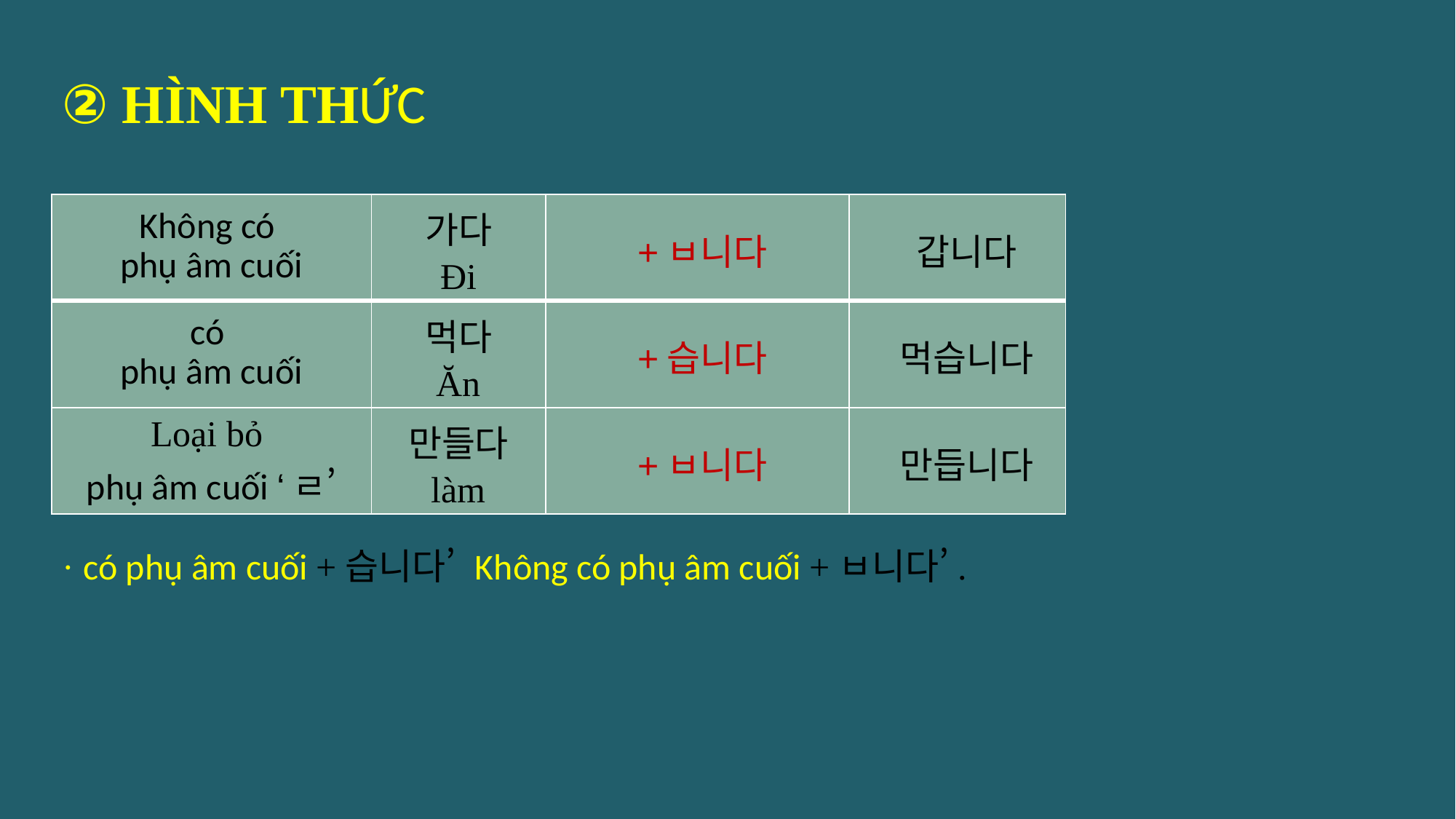

② HÌNH THỨC
| Không có phụ âm cuối | 가다 Đi | +ㅂ니다 | 갑니다 |
| --- | --- | --- | --- |
| có phụ âm cuối | 먹다 Ăn | +습니다 | 먹습니다 |
| Loại bỏ phụ âm cuối ‘ㄹ’ | 만들다 làm | +ㅂ니다 | 만듭니다 |
· có phụ âm cuối +습니다’ Không có phụ âm cuối +ㅂ니다’.